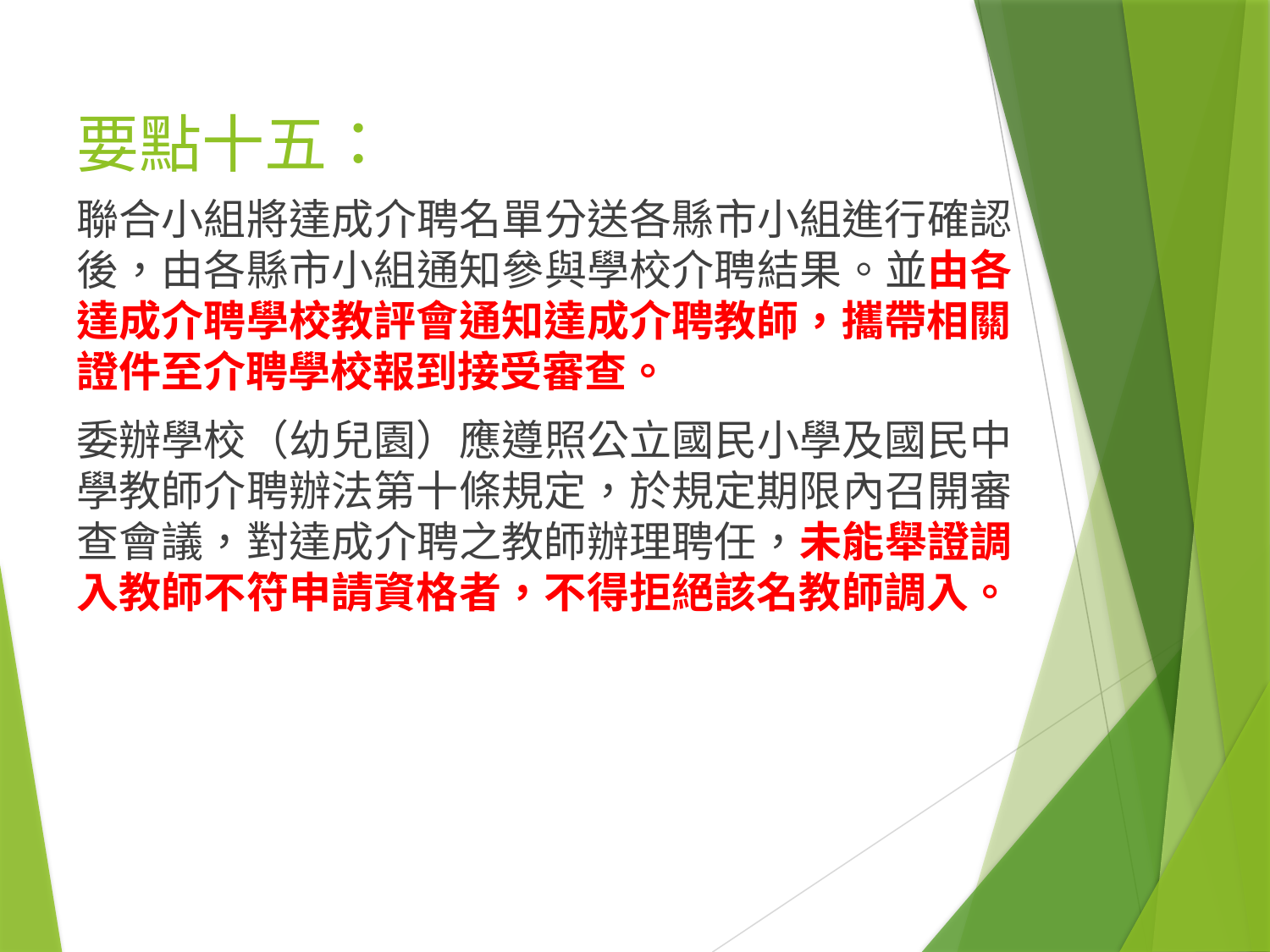

# 要點十五：
聯合小組將達成介聘名單分送各縣市小組進行確認後，由各縣市小組通知參與學校介聘結果。並由各達成介聘學校教評會通知達成介聘教師，攜帶相關證件至介聘學校報到接受審查。
委辦學校（幼兒園）應遵照公立國民小學及國民中學教師介聘辦法第十條規定，於規定期限內召開審查會議，對達成介聘之教師辦理聘任，未能舉證調入教師不符申請資格者，不得拒絕該名教師調入。